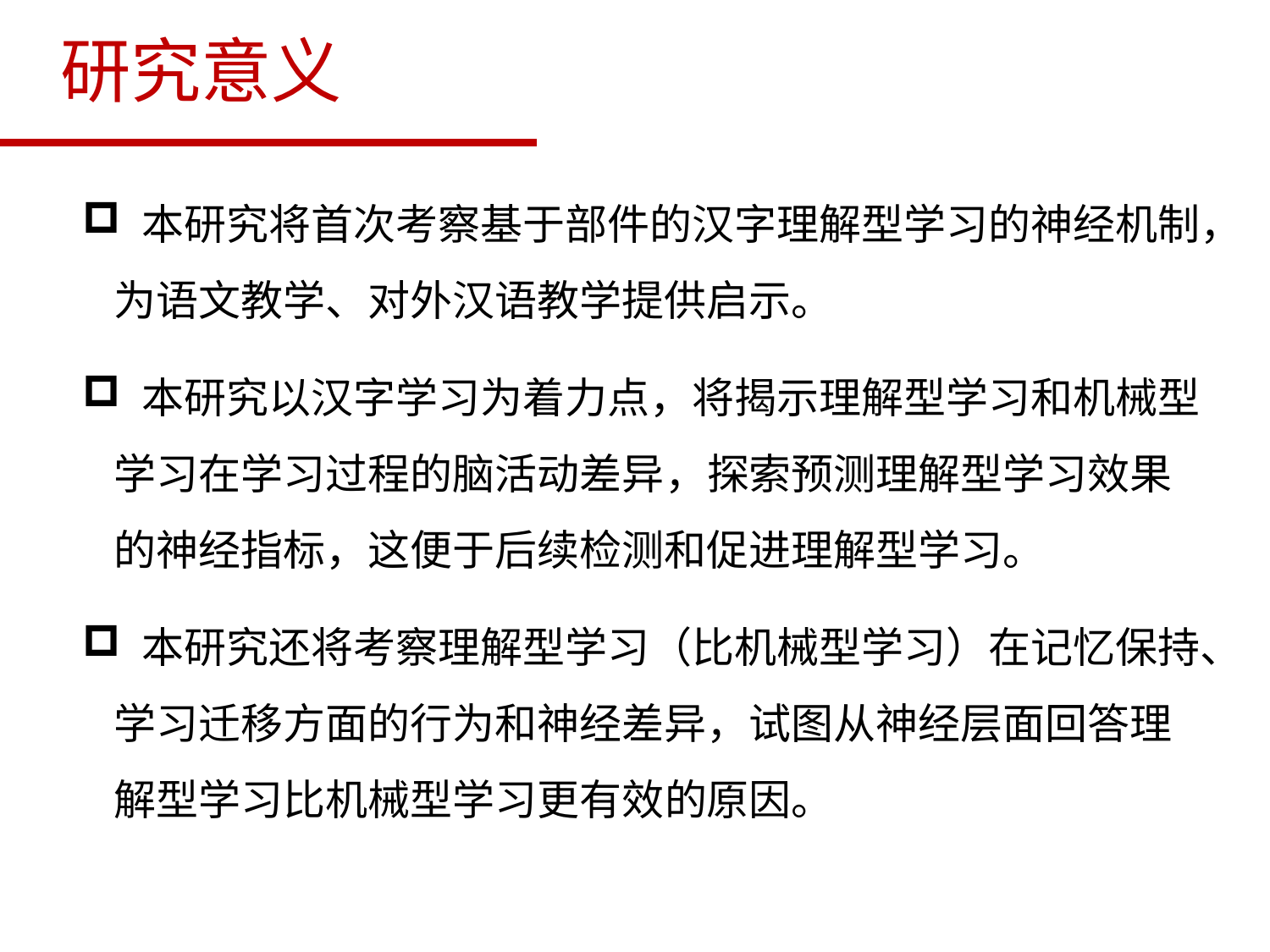

研究意义
 本研究将首次考察基于部件的汉字理解型学习的神经机制，为语文教学、对外汉语教学提供启示。
 本研究以汉字学习为着力点，将揭示理解型学习和机械型学习在学习过程的脑活动差异，探索预测理解型学习效果的神经指标，这便于后续检测和促进理解型学习。
 本研究还将考察理解型学习（比机械型学习）在记忆保持、学习迁移方面的行为和神经差异，试图从神经层面回答理解型学习比机械型学习更有效的原因。